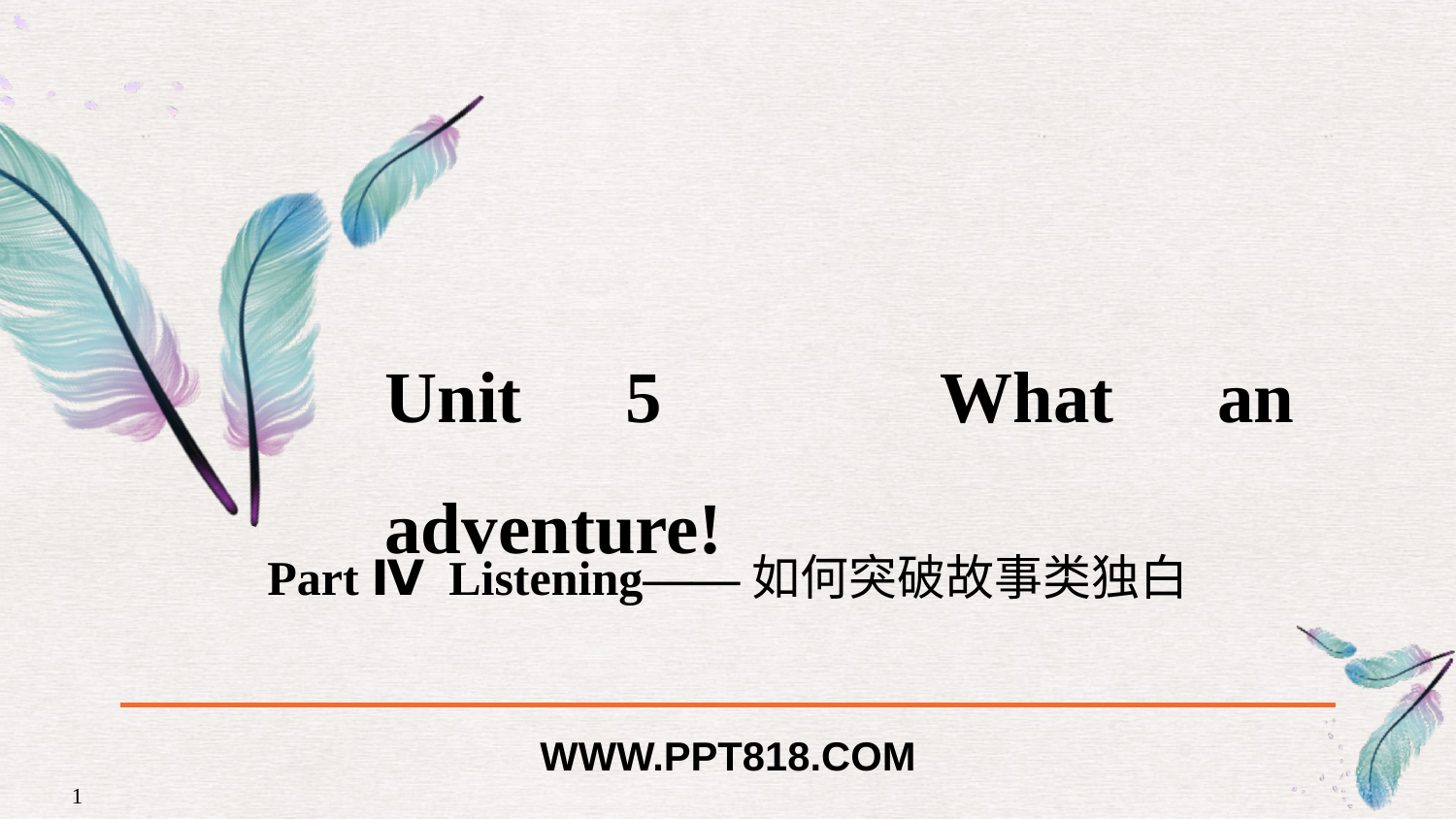

Unit 5　What an adventure!
Part Ⅳ  Listening——如何突破故事类独白
WWW.PPT818.COM